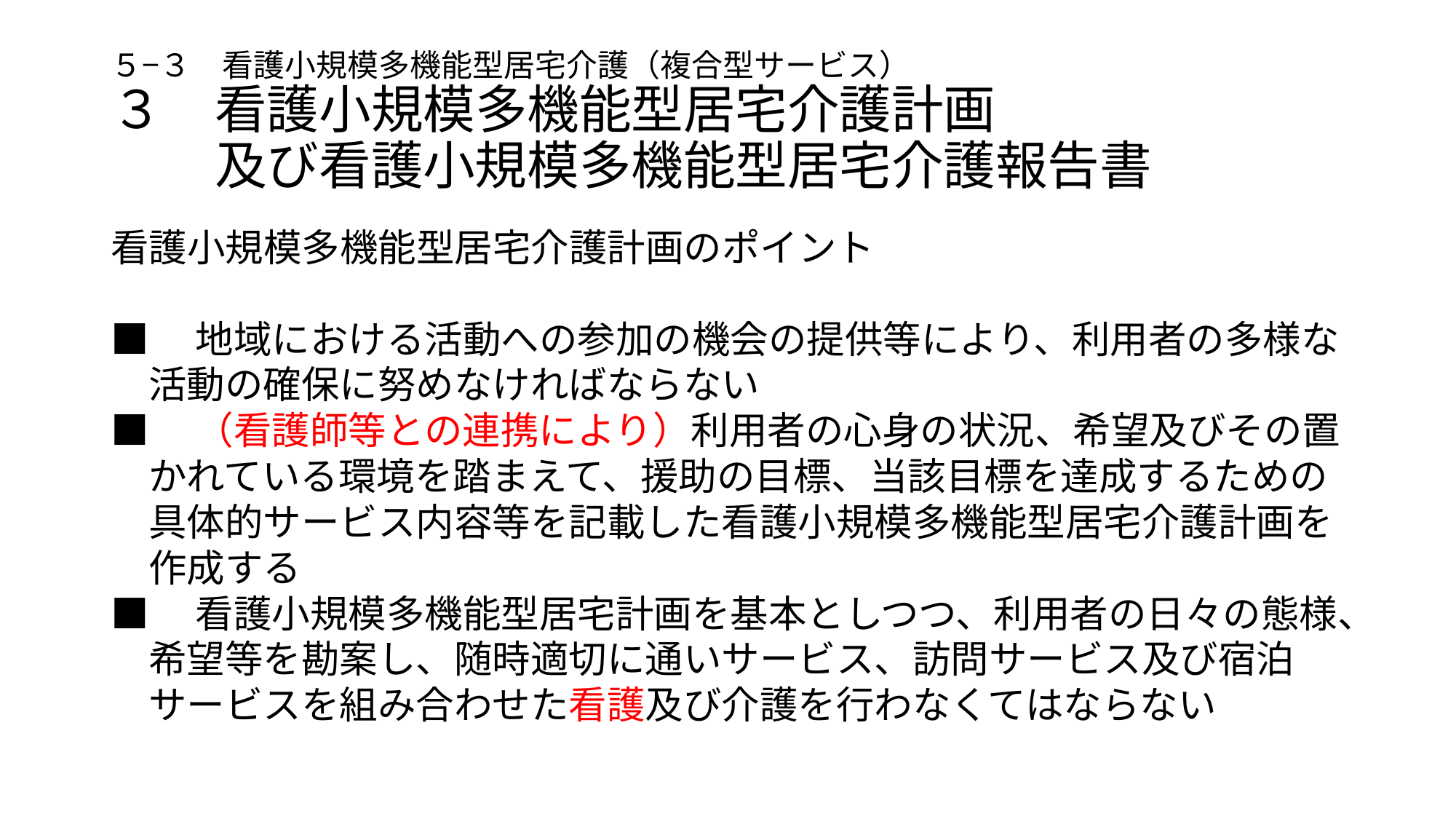

# ５−３　看護小規模多機能型居宅介護（複合型サービス） ３　看護小規模多機能型居宅介護計画 　　及び看護小規模多機能型居宅介護報告書
看護小規模多機能型居宅介護計画のポイント

■　地域における活動への参加の機会の提供等により、利用者の多様な活動の確保に努めなければならない
■　（看護師等との連携により）利用者の心身の状況、希望及びその置かれている環境を踏まえて、援助の目標、当該目標を達成するための具体的サービス内容等を記載した看護小規模多機能型居宅介護計画を作成する
■　看護小規模多機能型居宅計画を基本としつつ、利用者の日々の態様、希望等を勘案し、随時適切に通いサービス、訪問サービス及び宿泊サービスを組み合わせた看護及び介護を行わなくてはならない